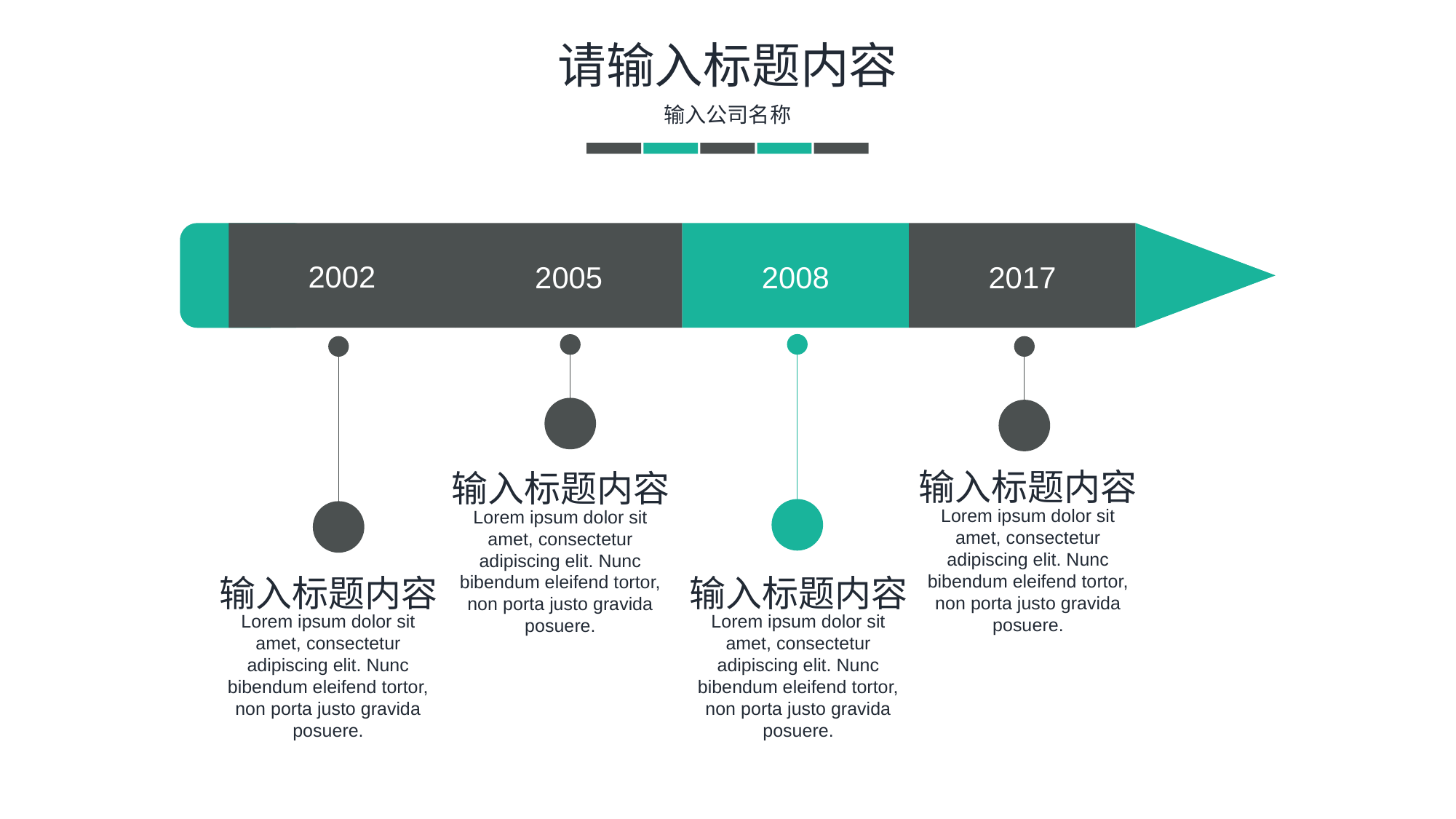

请输入标题内容
输入公司名称

2002
2005
2008
2017

输入标题内容
输入标题内容
Lorem ipsum dolor sit amet, consectetur adipiscing elit. Nunc bibendum eleifend tortor, non porta justo gravida posuere.
Lorem ipsum dolor sit amet, consectetur adipiscing elit. Nunc bibendum eleifend tortor, non porta justo gravida posuere.
输入标题内容
输入标题内容
Lorem ipsum dolor sit amet, consectetur adipiscing elit. Nunc bibendum eleifend tortor, non porta justo gravida posuere.
Lorem ipsum dolor sit amet, consectetur adipiscing elit. Nunc bibendum eleifend tortor, non porta justo gravida posuere.